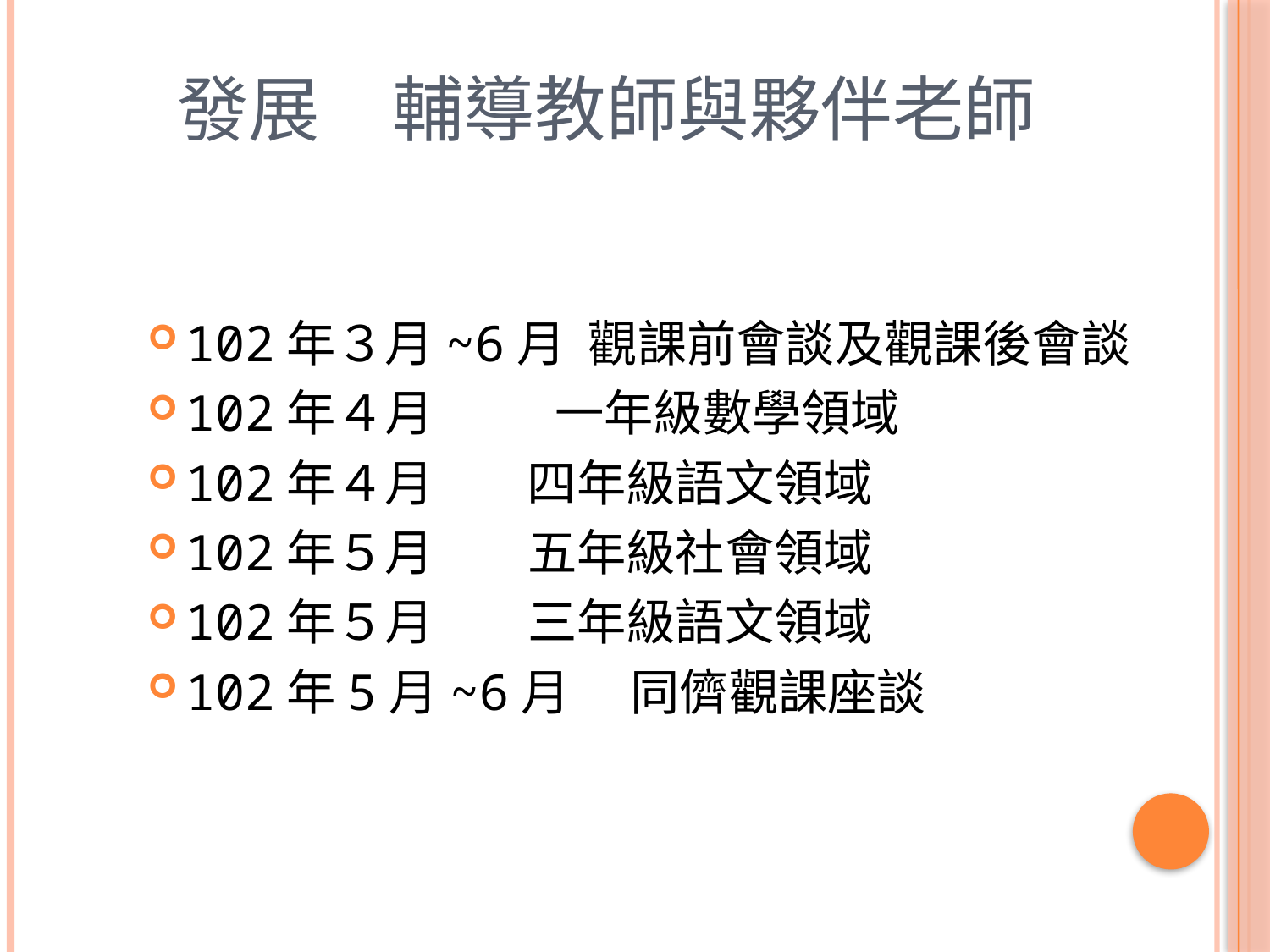

# 發展　輔導教師與夥伴老師
102年３月~6月  觀課前會談及觀課後會談
102年４月　　  一年級數學領域
102年４月  　  四年級語文領域
102年５月  　  五年級社會領域
102年５月  　  三年級語文領域
102年5月~6月　 同儕觀課座談